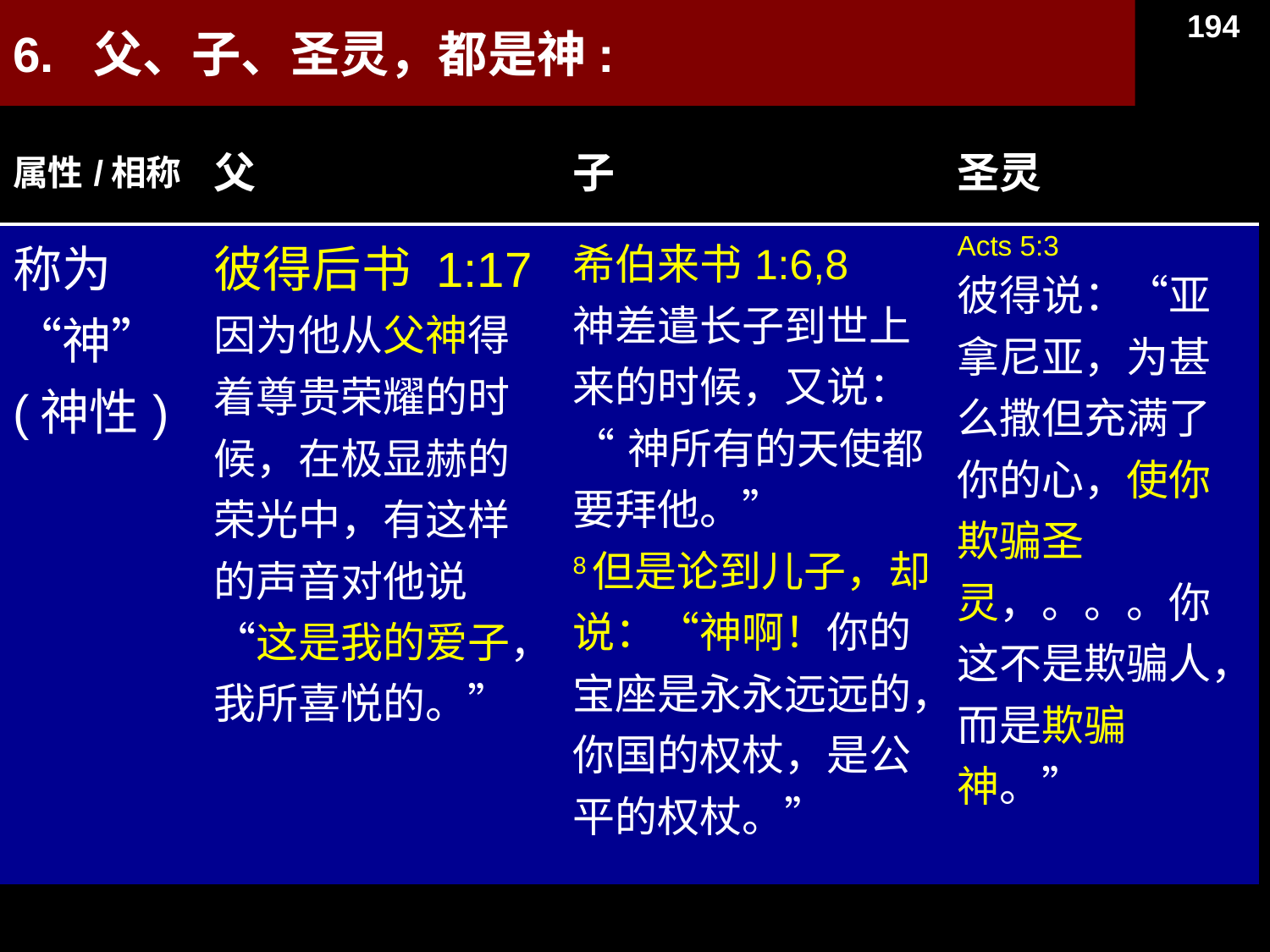

# 6.  父、子、圣灵，都是神:
194
| 属性/相称 | 父 | 子 | 圣灵 |
| --- | --- | --- | --- |
| 称为 “神” (神性) | 彼得后书 1:17 因为他从父神得着尊贵荣耀的时候，在极显赫的荣光中，有这样的声音对他说“这是我的爱子，我所喜悦的。” | 希伯来书1:6,8    神差遣长子到世上来的时候，又说： “神所有的天使都要拜他。” 8但是论到儿子，却说：“神啊！你的宝座是永永远远的，你国的权杖，是公平的权杖。” | Acts 5:3    彼得说：“亚拿尼亚，为甚么撒但充满了你的心，使你欺骗圣灵，。。。你这不是欺骗人，而是欺骗神。” |